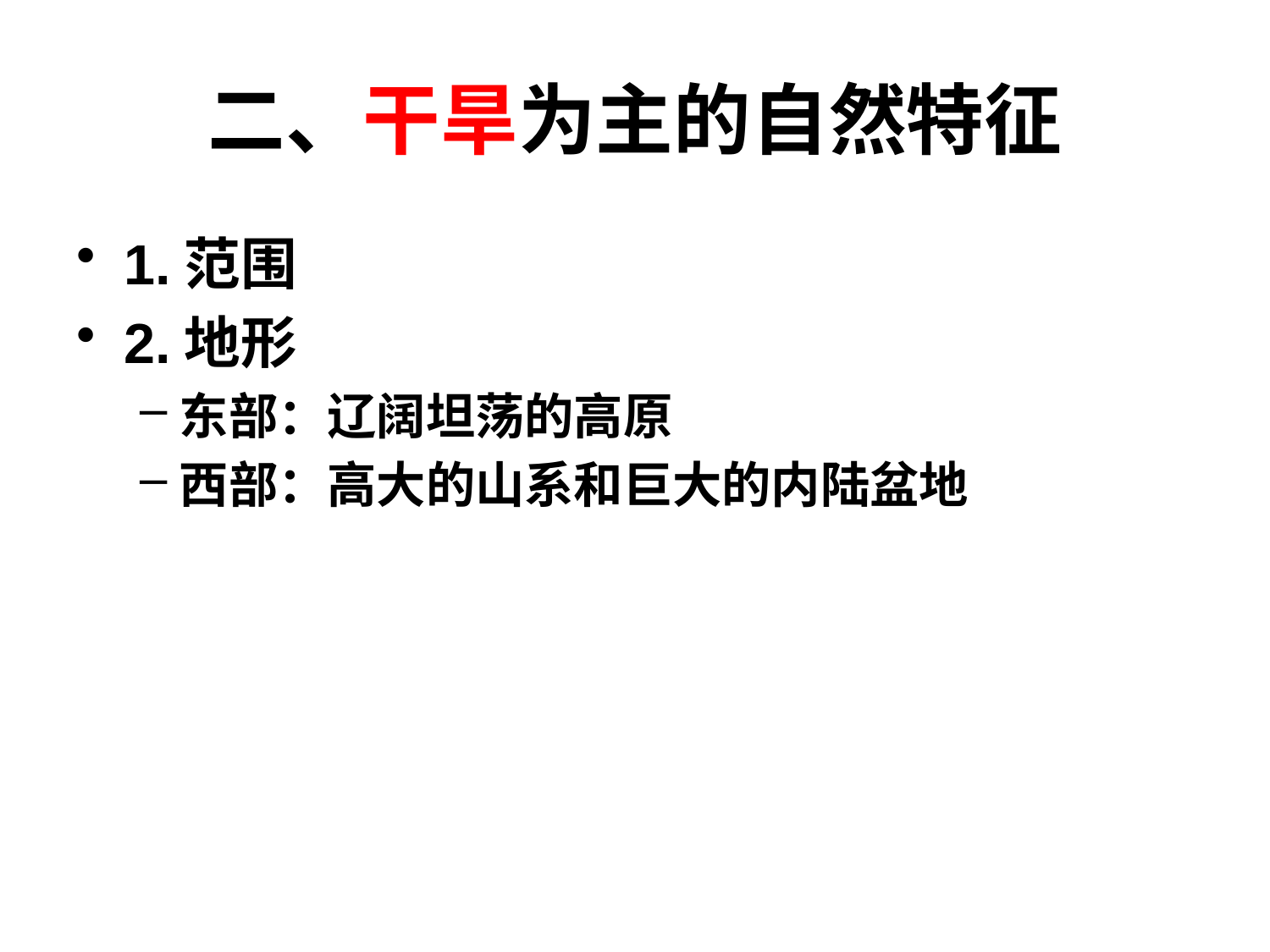

二、干旱为主的自然特征
1.范围
2.地形
东部：辽阔坦荡的高原
西部：高大的山系和巨大的内陆盆地